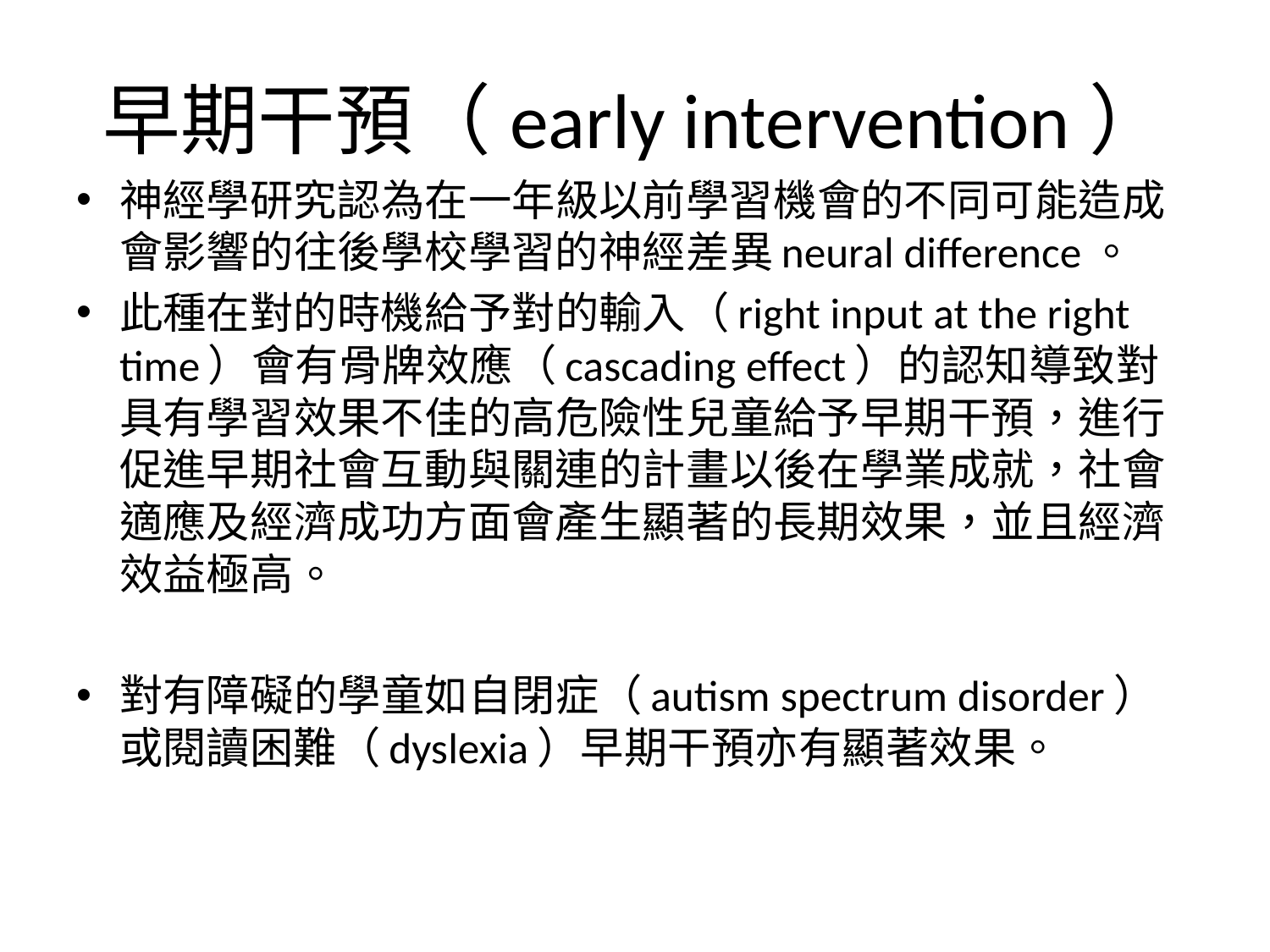

# 早期干預（early intervention）
神經學研究認為在一年級以前學習機會的不同可能造成會影響的往後學校學習的神經差異neural difference。
此種在對的時機給予對的輸入（right input at the right time）會有骨牌效應（cascading effect）的認知導致對具有學習效果不佳的高危險性兒童給予早期干預，進行促進早期社會互動與關連的計畫以後在學業成就，社會適應及經濟成功方面會產生顯著的長期效果，並且經濟效益極高。

對有障礙的學童如自閉症（autism spectrum disorder）或閱讀困難（dyslexia）早期干預亦有顯著效果。